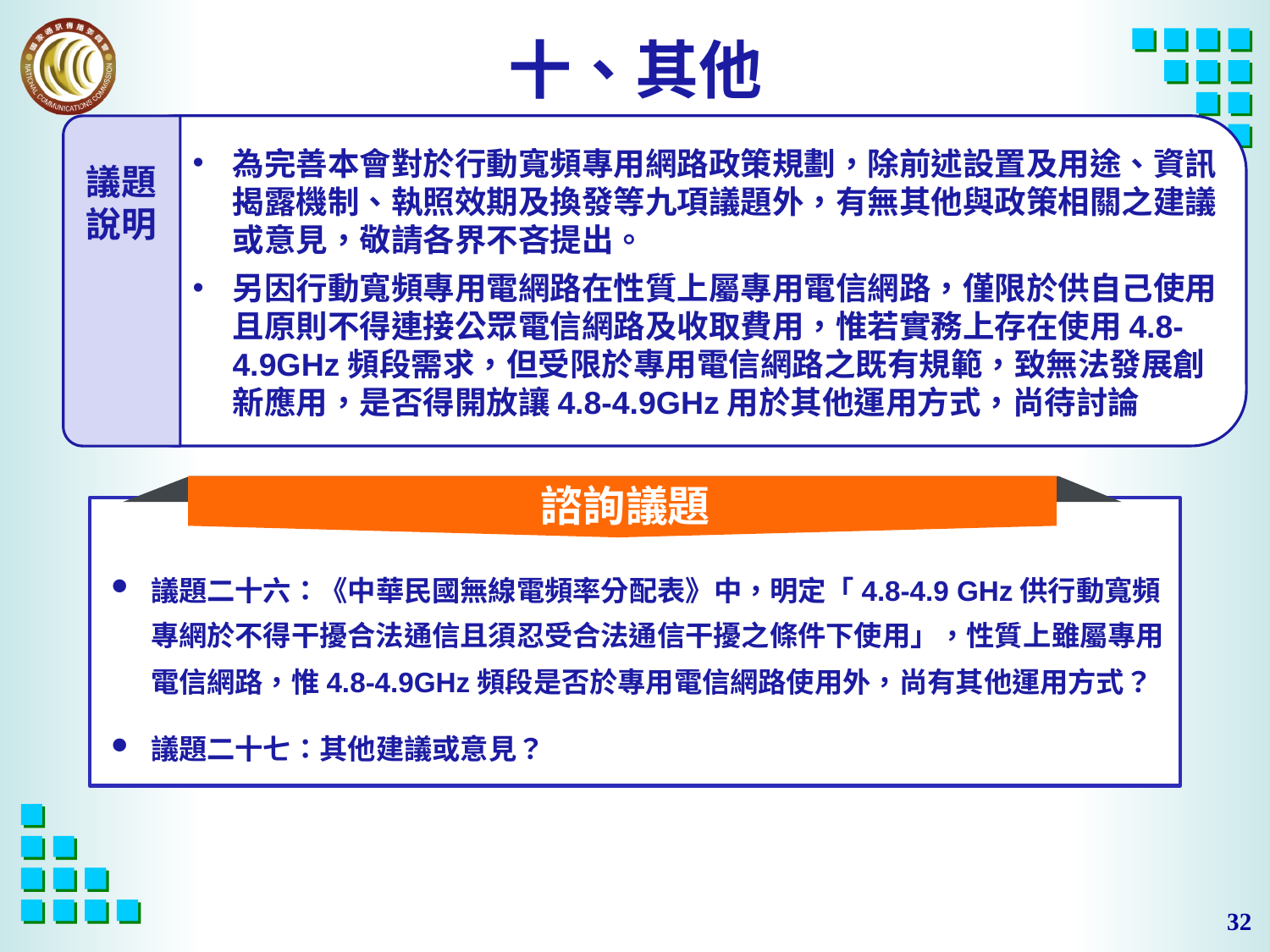

# 十、其他

為完善本會對於行動寬頻專用網路政策規劃，除前述設置及用途、資訊揭露機制、執照效期及換發等九項議題外，有無其他與政策相關之建議或意見，敬請各界不吝提出。
另因行動寬頻專用電網路在性質上屬專用電信網路，僅限於供自己使用且原則不得連接公眾電信網路及收取費用，惟若實務上存在使用4.8-4.9GHz頻段需求，但受限於專用電信網路之既有規範，致無法發展創新應用，是否得開放讓4.8-4.9GHz用於其他運用方式，尚待討論
議題
說明

諮詢議題

議題二十六：《中華民國無線電頻率分配表》中，明定「4.8-4.9 GHz供行動寬頻專網於不得干擾合法通信且須忍受合法通信干擾之條件下使用」，性質上雖屬專用電信網路，惟4.8-4.9GHz頻段是否於專用電信網路使用外，尚有其他運用方式？
議題二十七：其他建議或意見？